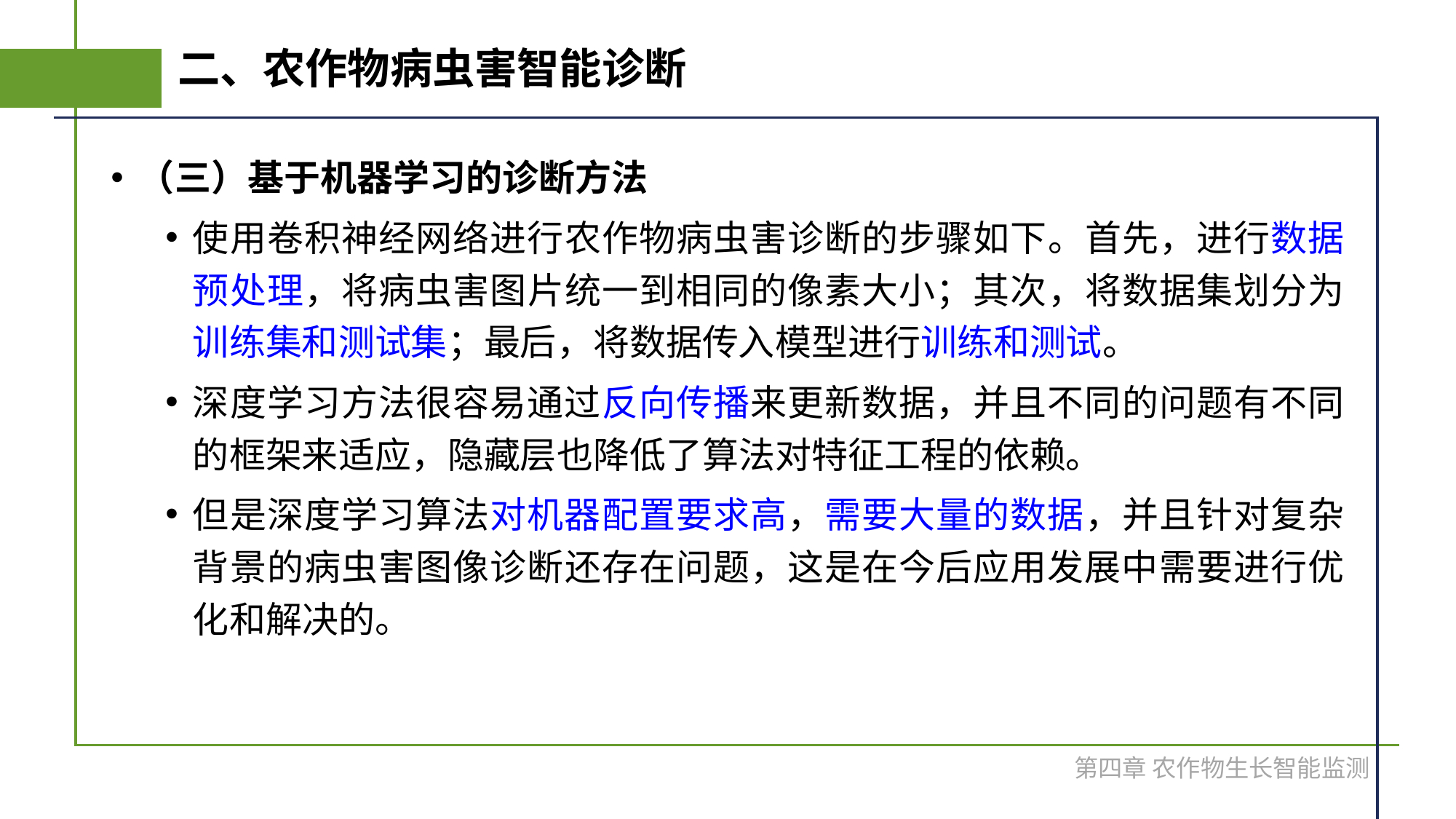

# 二、农作物病虫害智能诊断
（三）基于机器学习的诊断方法
使用卷积神经网络进行农作物病虫害诊断的步骤如下。首先，进行数据预处理，将病虫害图片统一到相同的像素大小；其次，将数据集划分为训练集和测试集；最后，将数据传入模型进行训练和测试。
深度学习方法很容易通过反向传播来更新数据，并且不同的问题有不同的框架来适应，隐藏层也降低了算法对特征工程的依赖。
但是深度学习算法对机器配置要求高，需要大量的数据，并且针对复杂背景的病虫害图像诊断还存在问题，这是在今后应用发展中需要进行优化和解决的。
第四章 农作物生长智能监测